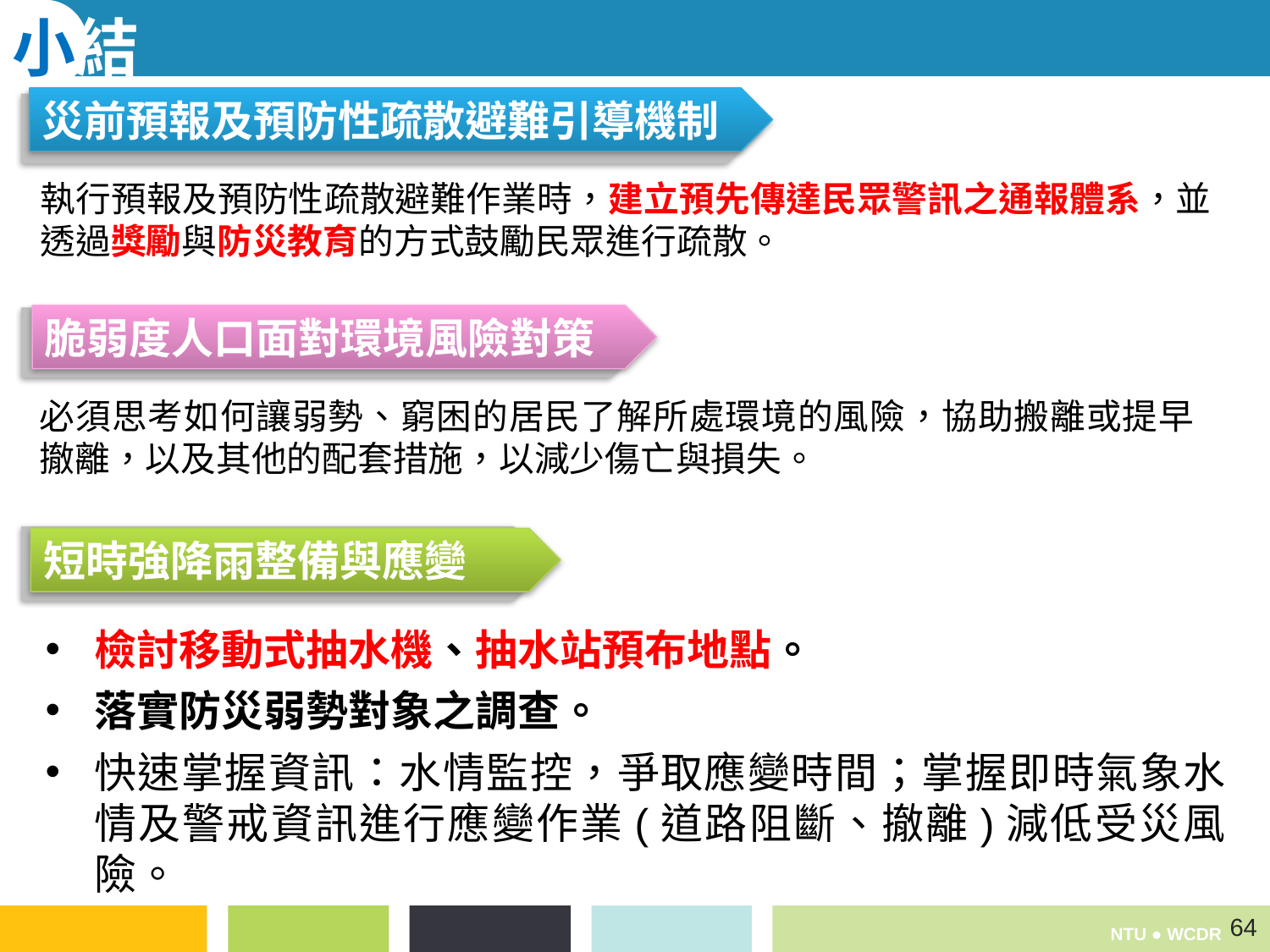

小結
災前預報及預防性疏散避難引導機制

執行預報及預防性疏散避難作業時，建立預先傳達民眾警訊之通報體系，並透過獎勵與防災教育的方式鼓勵民眾進行疏散。
脆弱度人口面對環境風險對策

必須思考如何讓弱勢、窮困的居民了解所處環境的風險，協助搬離或提早撤離，以及其他的配套措施，以減少傷亡與損失。
短時強降雨整備與應變

檢討移動式抽水機、抽水站預布地點。
落實防災弱勢對象之調查。
快速掌握資訊：水情監控，爭取應變時間；掌握即時氣象水情及警戒資訊進行應變作業(道路阻斷、撤離)減低受災風險。
64